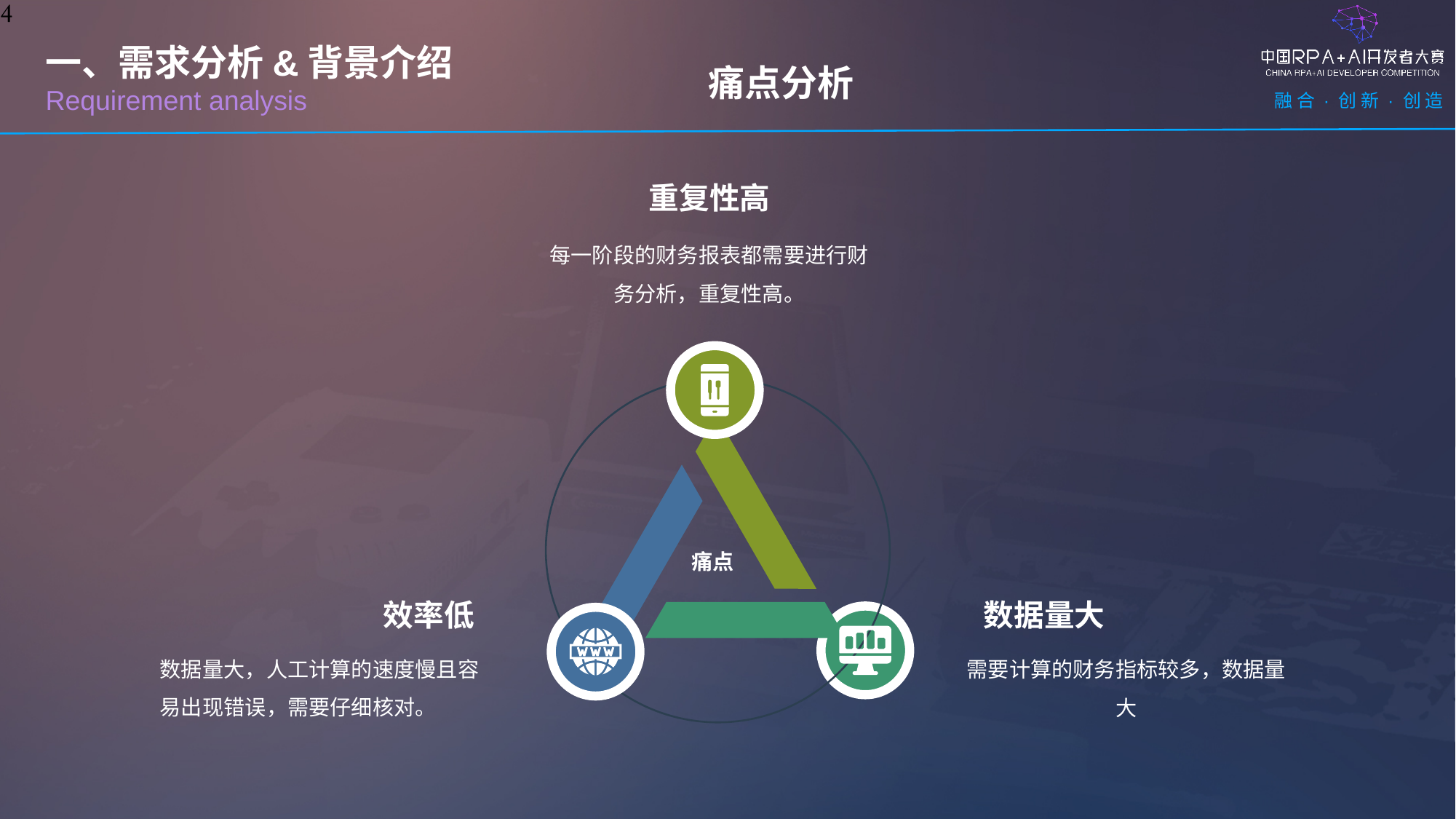

4
痛点分析
一、需求分析&背景介绍
Requirement analysis
重复性高
每一阶段的财务报表都需要进行财务分析，重复性高。

痛点

效率低
数据量大
数据量大，人工计算的速度慢且容易出现错误，需要仔细核对。
需要计算的财务指标较多，数据量大